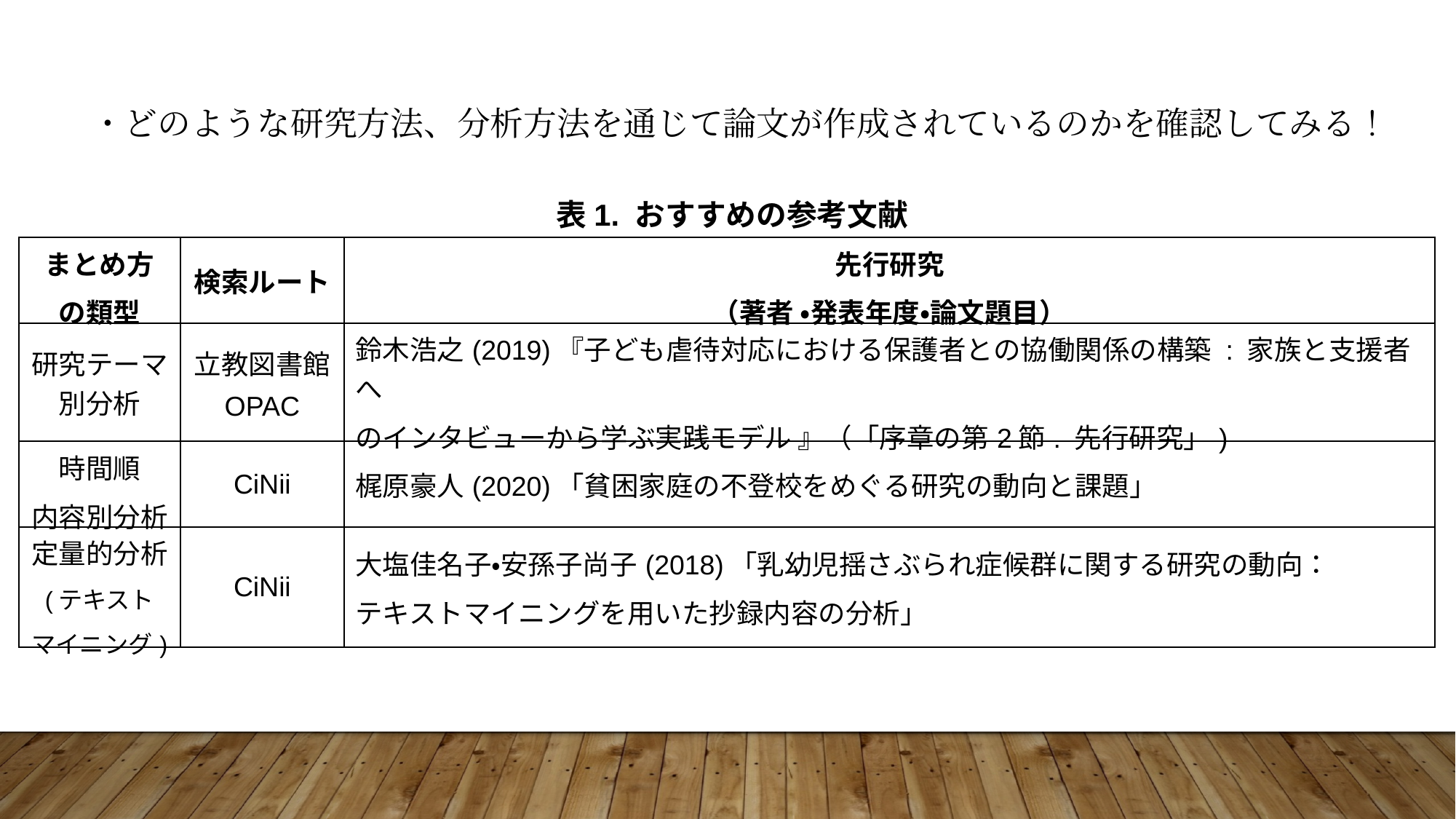

・どのような研究方法、分析方法を通じて論文が作成されているのかを確認してみる！
表1. おすすめの参考文献
| まとめ方 の類型 | 検索ルート | 先行研究 （著者 ・発表年度・論文題目） |
| --- | --- | --- |
| 研究テーマ別分析 | 立教図書館 OPAC | 鈴木浩之(2019)『子ども虐待対応における保護者との協働関係の構築 : 家族と支援者へ のインタビューから学ぶ実践モデル 』（「序章の第2節. 先行研究」) |
| 時間順 内容別分析 | CiNii | 梶原豪人(2020)「貧困家庭の不登校をめぐる研究の動向と課題」 |
| 定量的分析 (テキスト マイニング) | CiNii | 大塩佳名子・安孫子尚子(2018)「乳幼児揺さぶられ症候群に関する研究の動向： テキストマイニングを用いた抄録内容の分析」 |